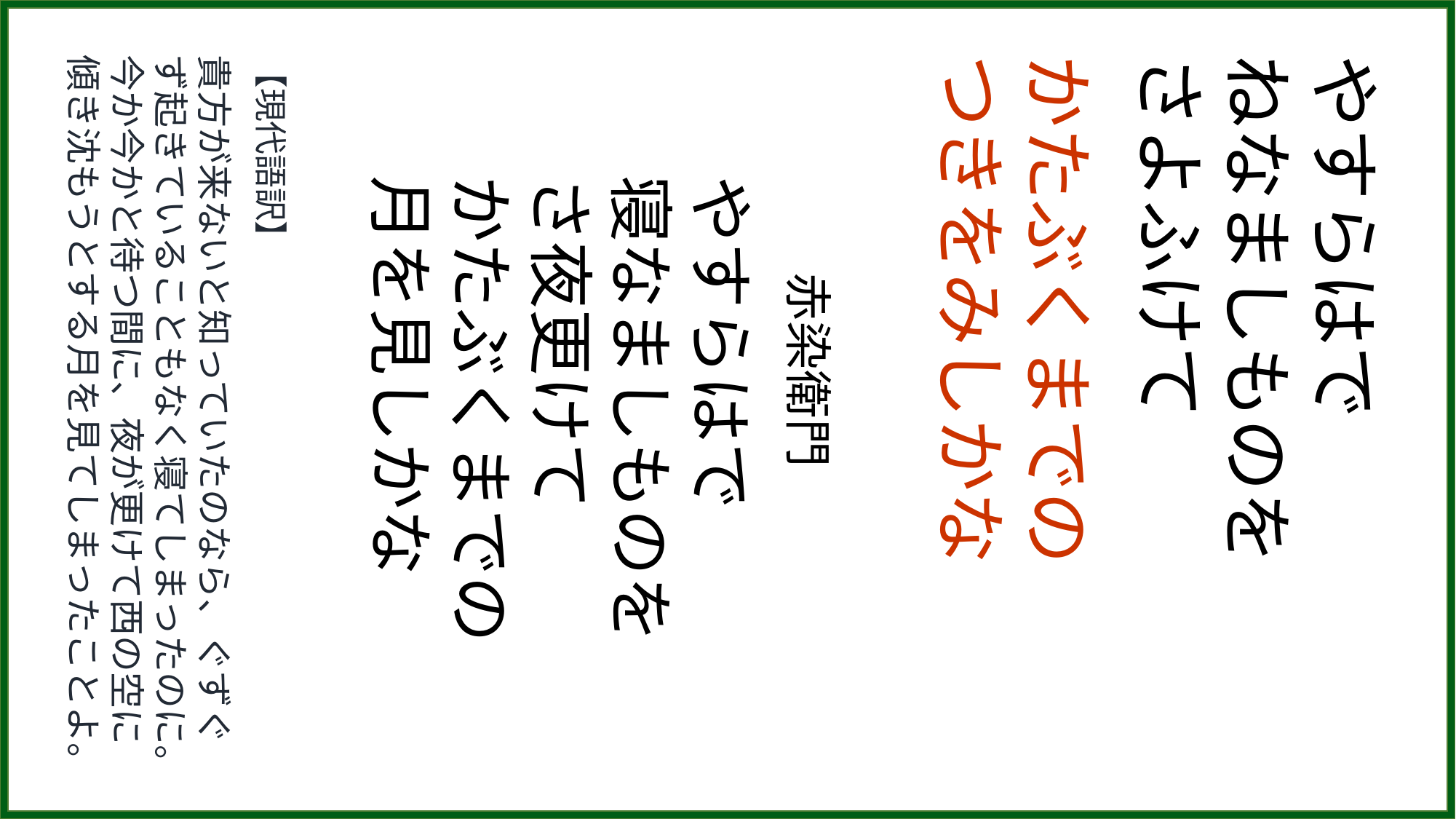

【現代語訳】

貴方が来ないと知っていたのなら、ぐずぐず起きていることもなく寝てしまったのに。
今か今かと待つ間に、夜が更けて西の空に傾き沈もうとする月を見てしまったことよ。
　　赤染衛門

やすらはで
寝なましものを
さ夜更けて
かたぶくまでの
月を見しかな
かたぶくまでの
つきをみしかな
やすらはで
ねなましものを
さよふけて